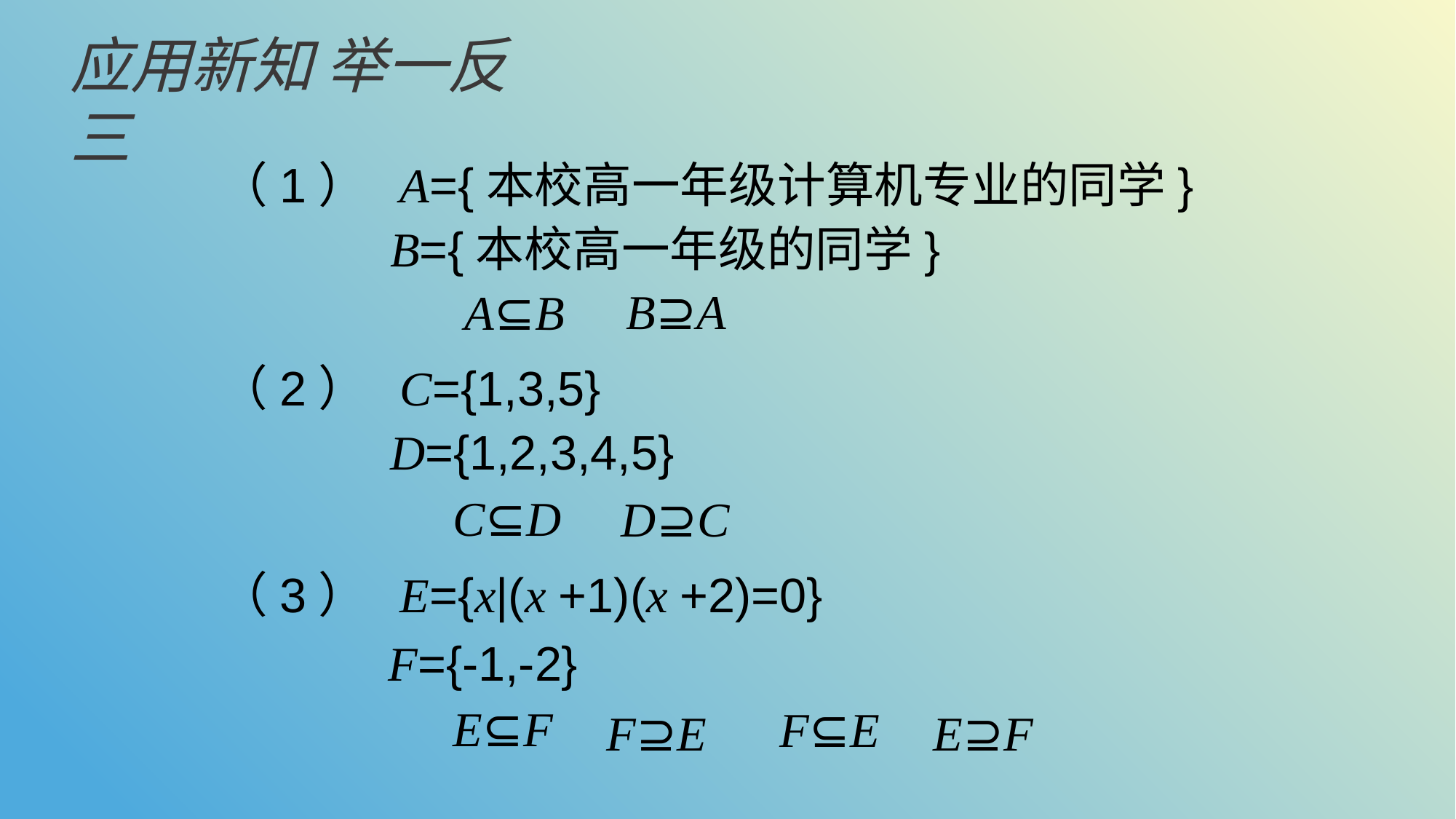

应用新知 举一反三
（1）  A={本校高一年级计算机专业的同学}
B={本校高一年级的同学}
B⊇A

A⊆B
（2）  C={1,3,5}
D={1,2,3,4,5}
C⊆D
D⊇C

（3）  E={x|(x +1)(x +2)=0}
F={-1,-2}
E⊆F
F⊆E
E⊇F

F⊇E